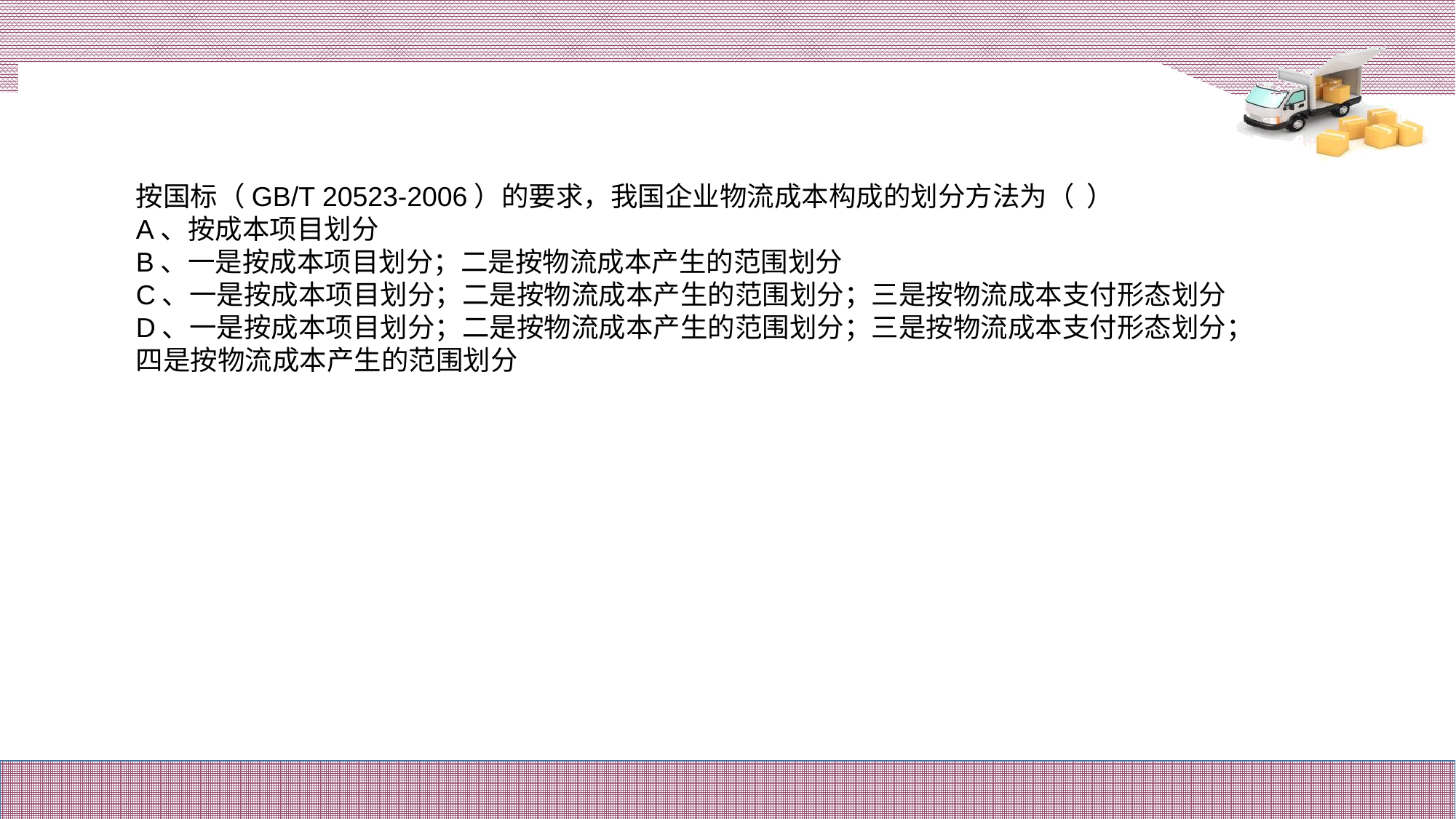

按国标（GB/T 20523-2006）的要求，我国企业物流成本构成的划分方法为（  ）
A、按成本项目划分
B、一是按成本项目划分；二是按物流成本产生的范围划分
C、一是按成本项目划分；二是按物流成本产生的范围划分；三是按物流成本支付形态划分
D、一是按成本项目划分；二是按物流成本产生的范围划分；三是按物流成本支付形态划分；四是按物流成本产生的范围划分